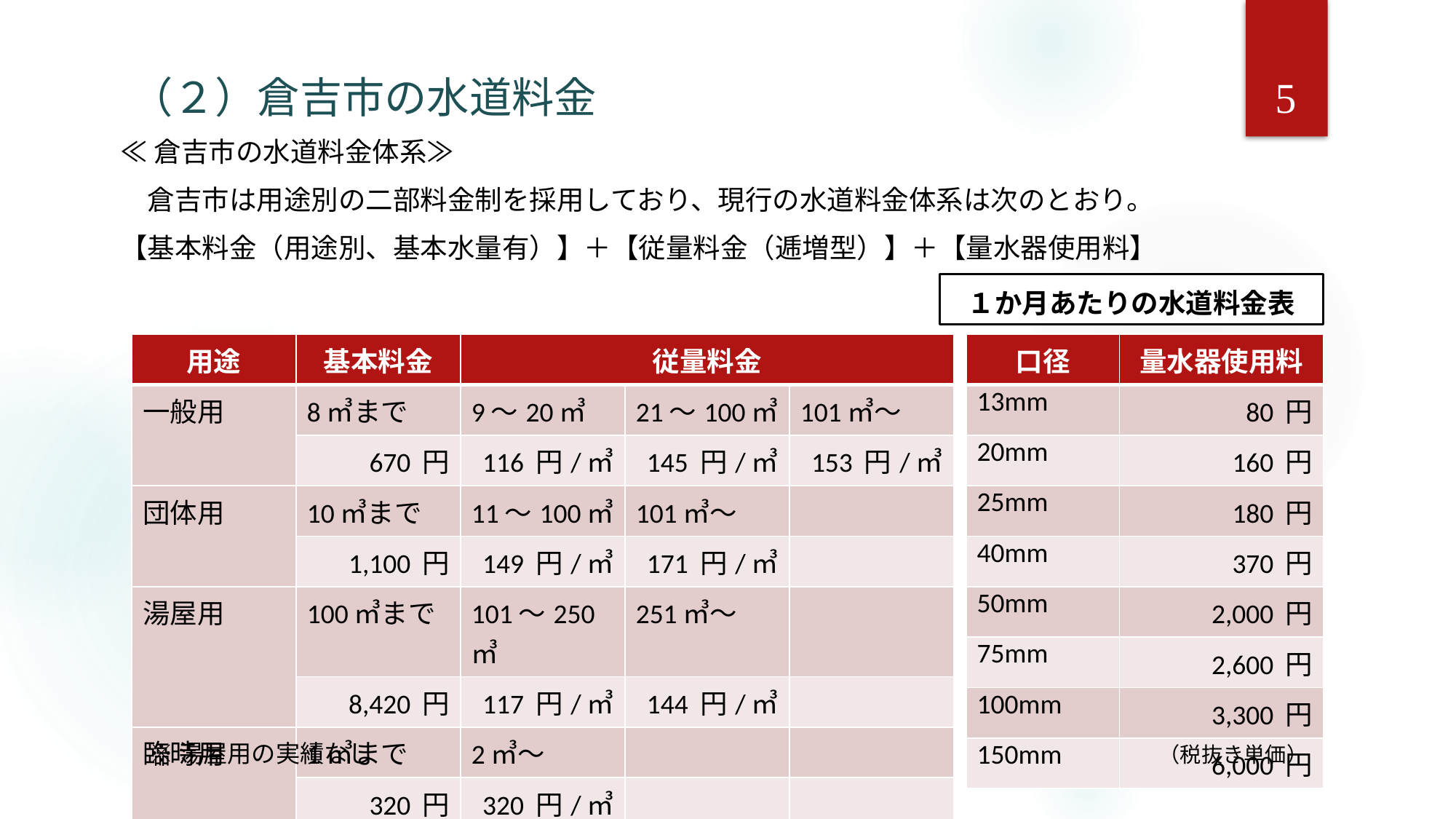

（２）倉吉市の水道料金
5
≪倉吉市の水道料金体系≫
　倉吉市は用途別の二部料金制を採用しており、現行の水道料金体系は次のとおり。
【基本料金（用途別、基本水量有）】＋【従量料金（逓増型）】＋【量水器使用料】
１か月あたりの水道料金表
| 用途 | 基本料金 | 従量料金 |  |  |
| --- | --- | --- | --- | --- |
| 一般用 | 8㎥まで | 9～20㎥ | 21～100㎥ | 101㎥～ |
|  | 670 円 | 116 円/㎥ | 145 円/㎥ | 153 円/㎥ |
| 団体用 | 10㎥まで | 11～100㎥ | 101㎥～ |  |
|  | 1,100 円 | 149 円/㎥ | 171 円/㎥ |  |
| 湯屋用 | 100㎥まで | 101～250㎥ | 251㎥～ |  |
|  | 8,420 円 | 117 円/㎥ | 144 円/㎥ |  |
| 臨時用 | 1㎥まで | 2㎥～ |  |  |
|  | 320 円 | 320 円/㎥ |  |  |
| 口径 | 量水器使用料 |
| --- | --- |
| 13mm | 80 円 |
| 20mm | 160 円 |
| 25mm | 180 円 |
| 40mm | 370 円 |
| 50mm | 2,000 円 |
| 75mm | 2,600 円 |
| 100mm | 3,300 円 |
| 150mm | 6,000 円 |
※湯屋用の実績なし
（税抜き単価）